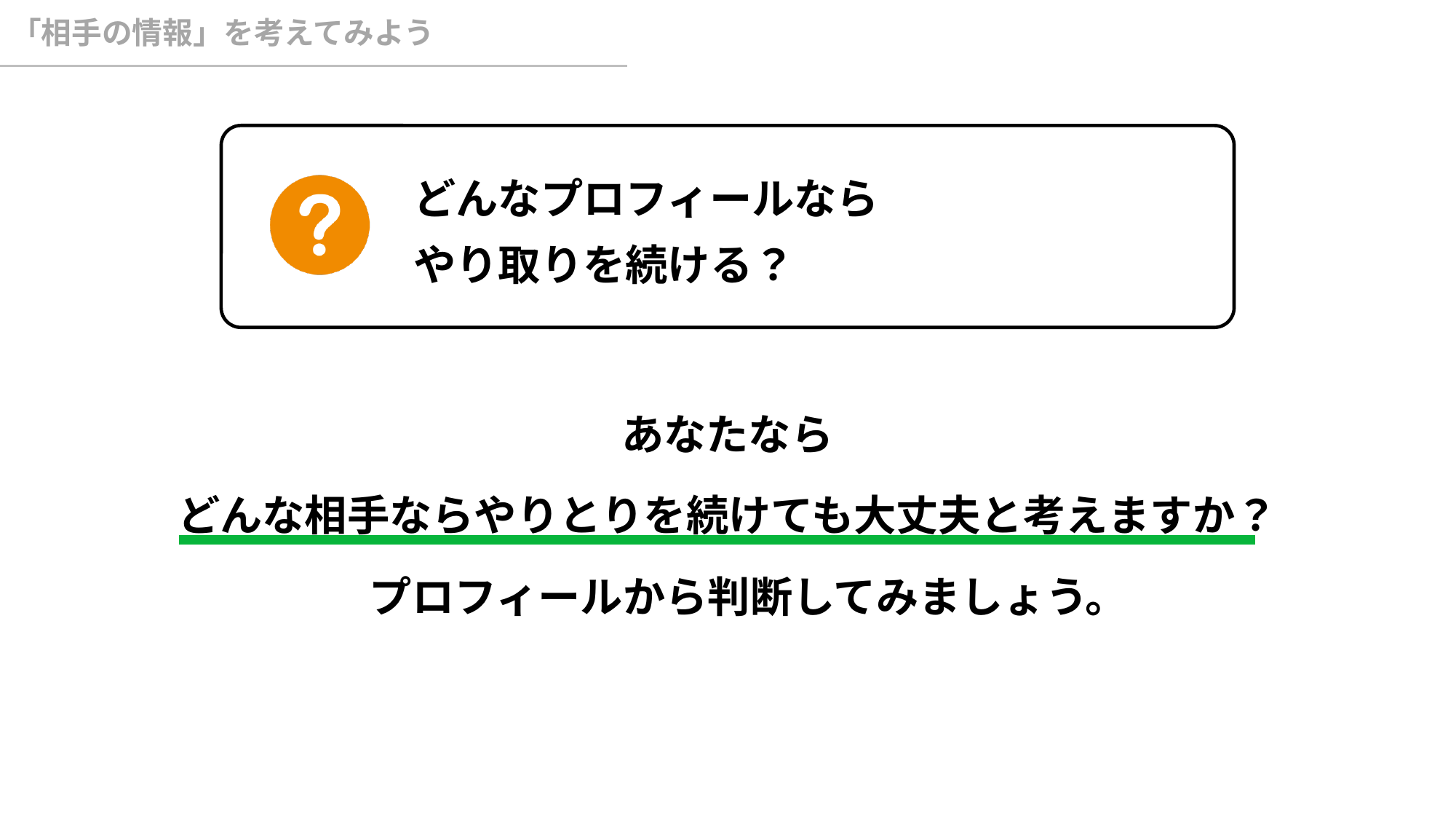

# 「相手の情報」を考えてみよう

どんなプロフィールなら
やり取りを続ける？
あなたなら
どんな相手ならやりとりを続けても大丈夫と考えますか？
　プロフィールから判断してみましょう。